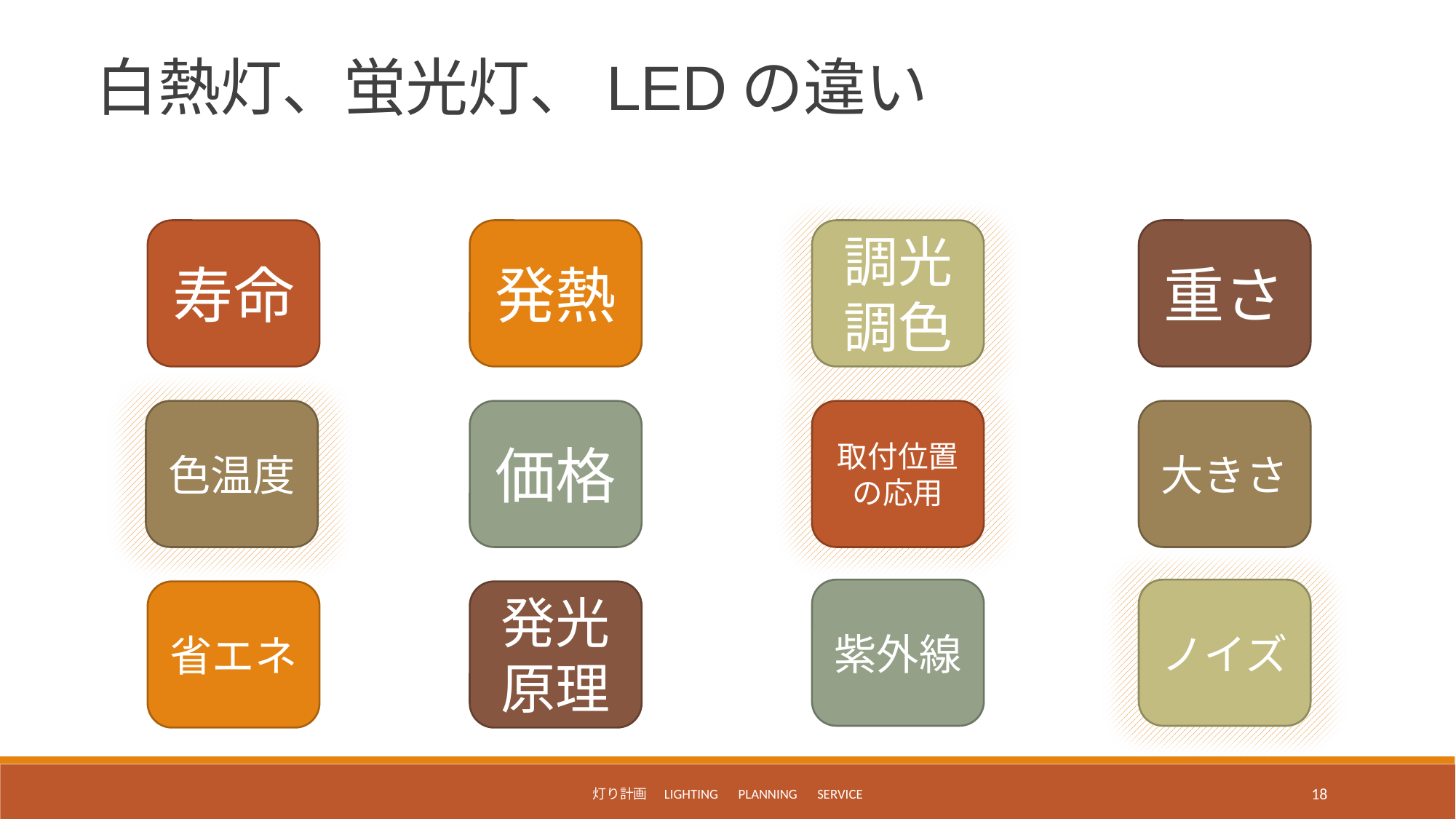

白熱灯、蛍光灯、LEDの違い

寿命
発熱
調光調色
重さ

色温度
価格
取付位置
の応用
大きさ

紫外線
ノイズ
省エネ
発光原理
灯り計画　Lighting　Planning　Service
18